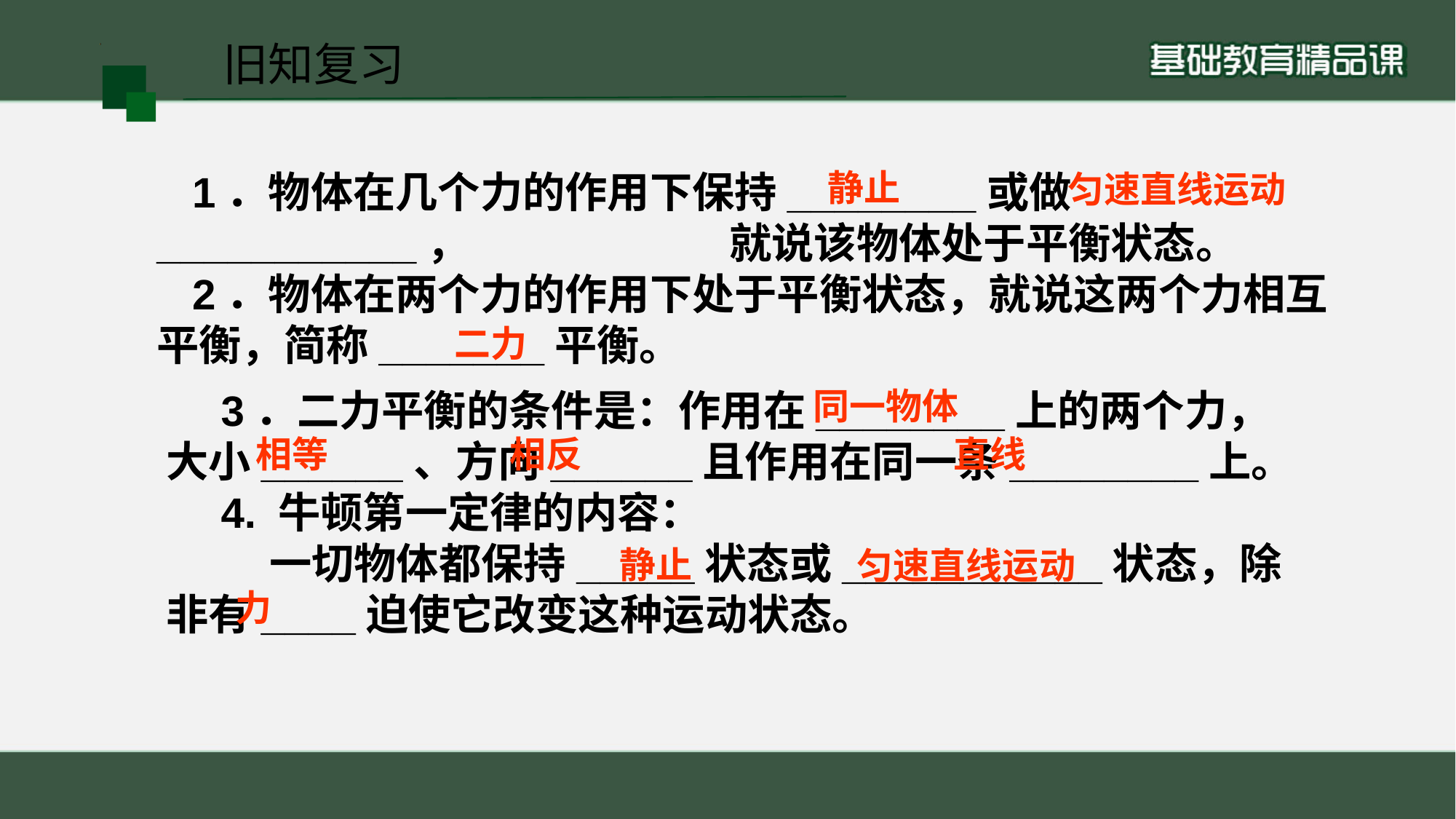

旧知复习

静止
匀速直线运动
   1．物体在几个力的作用下保持________或做___________，                           就说该物体处于平衡状态。
   2．物体在两个力的作用下处于平衡状态，就说这两个力相互平衡，简称_______平衡。

二力
同一物体
3．二力平衡的条件是：作用在________上的两个力，大小______、方向______且作用在同一条________上。
4. 牛顿第一定律的内容：
    一切物体都保持_____状态或___________状态，除非有____迫使它改变这种运动状态。
直线
相反
相等
静止
匀速直线运动
力